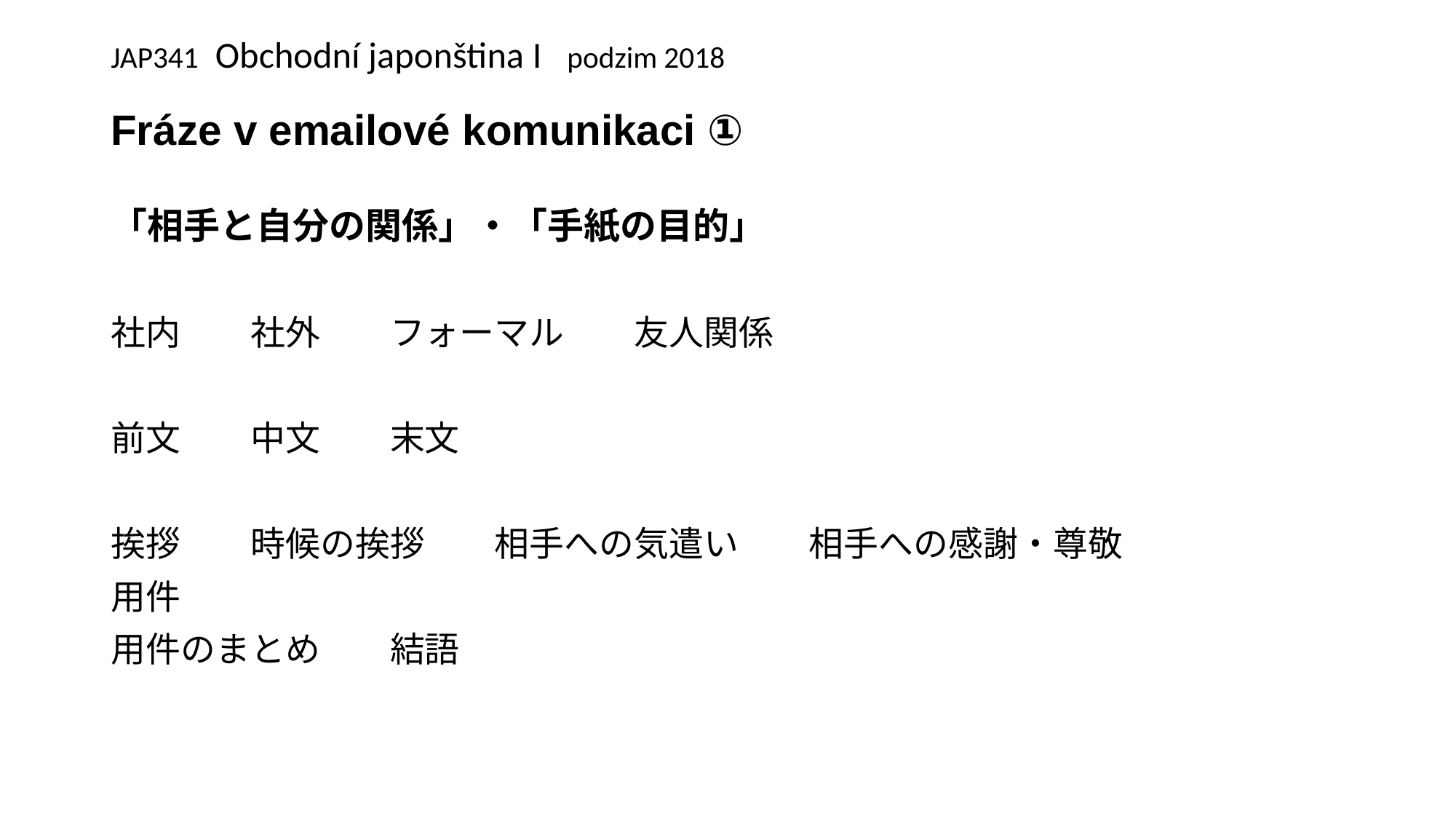

# JAP341  Obchodní japonština I   podzim 2018
Fráze v emailové komunikaci ①

「相手と自分の関係」・「手紙の目的」

社内　　社外　　フォーマル　　友人関係

前文　　中文　　末文

挨拶　　時候の挨拶　　相手への気遣い　　相手への感謝・尊敬
用件
用件のまとめ　　結語